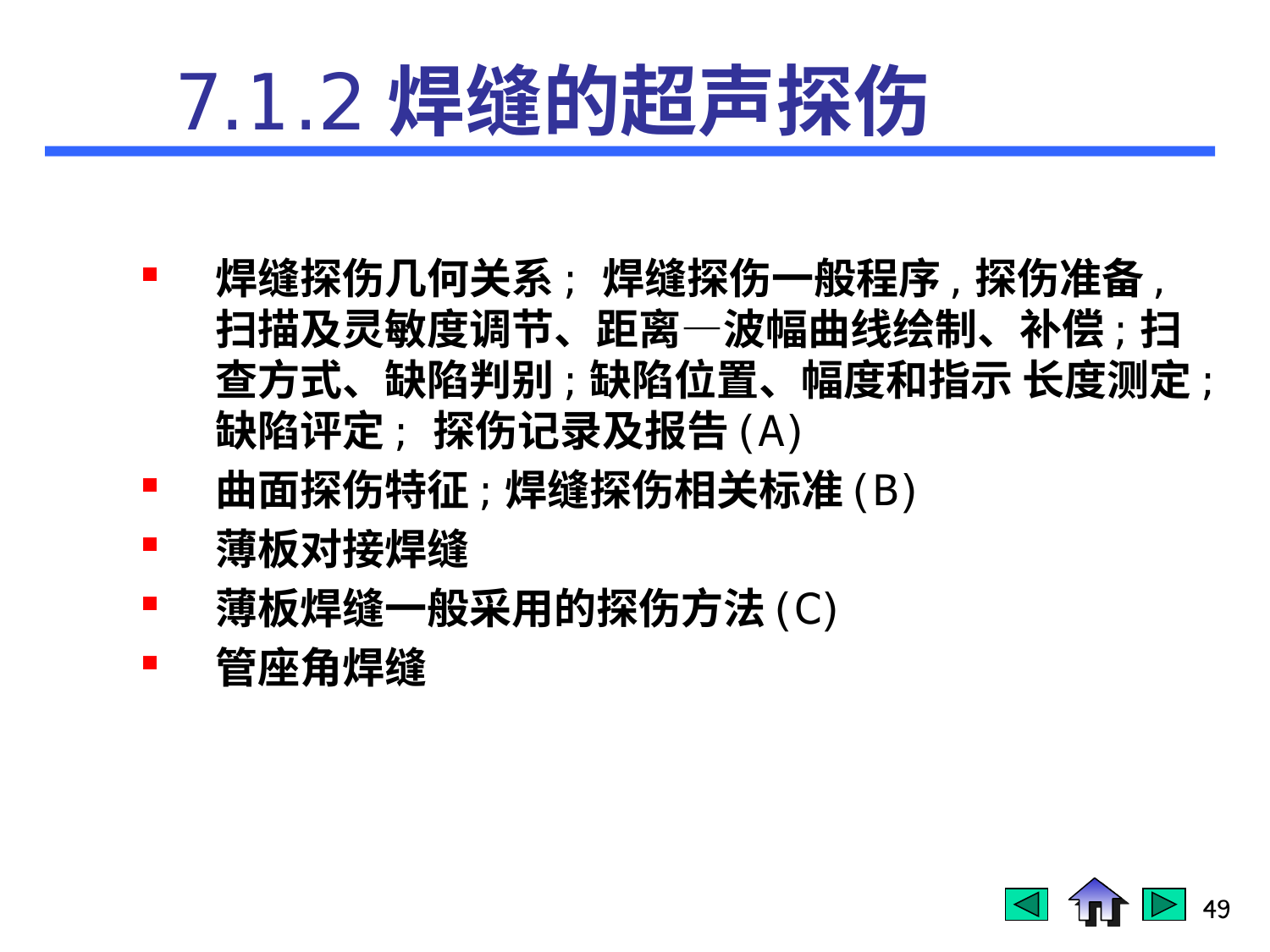

# 7.1.2焊缝的超声探伤

焊缝探伤几何关系; 焊缝探伤一般程序,探伤准备, 扫描及灵敏度调节、距离—波幅曲线绘制、补偿;扫查方式、缺陷判别;缺陷位置、幅度和指示 长度测定;缺陷评定; 探伤记录及报告(A)
曲面探伤特征;焊缝探伤相关标准(B)
薄板对接焊缝
薄板焊缝一般采用的探伤方法(C)
管座角焊缝
49